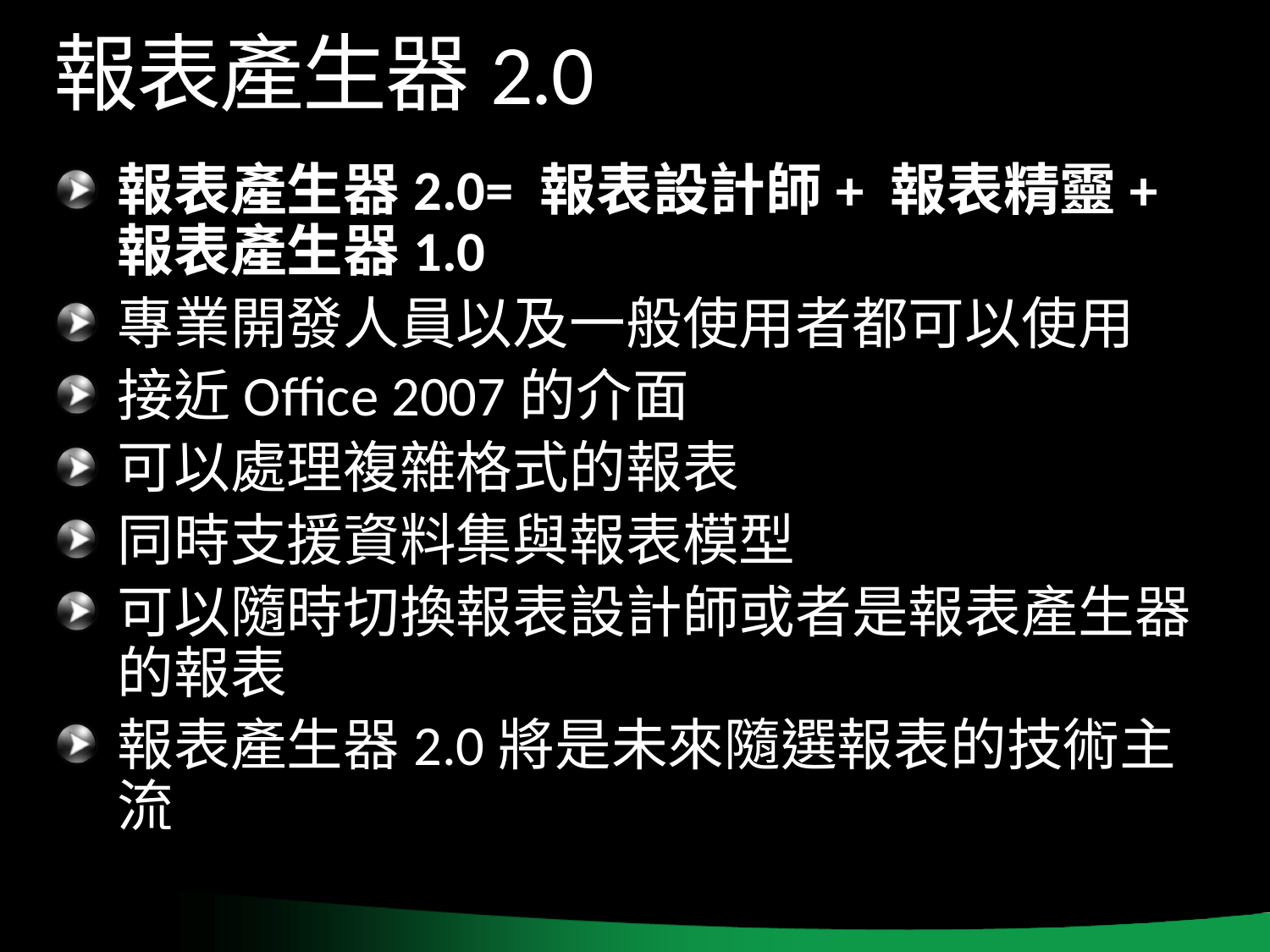

# 報表產生器2.0
報表產生器2.0= 報表設計師+ 報表精靈+ 報表產生器1.0
專業開發人員以及一般使用者都可以使用
接近Office 2007的介面
可以處理複雜格式的報表
同時支援資料集與報表模型
可以隨時切換報表設計師或者是報表產生器的報表
報表產生器2.0將是未來隨選報表的技術主流